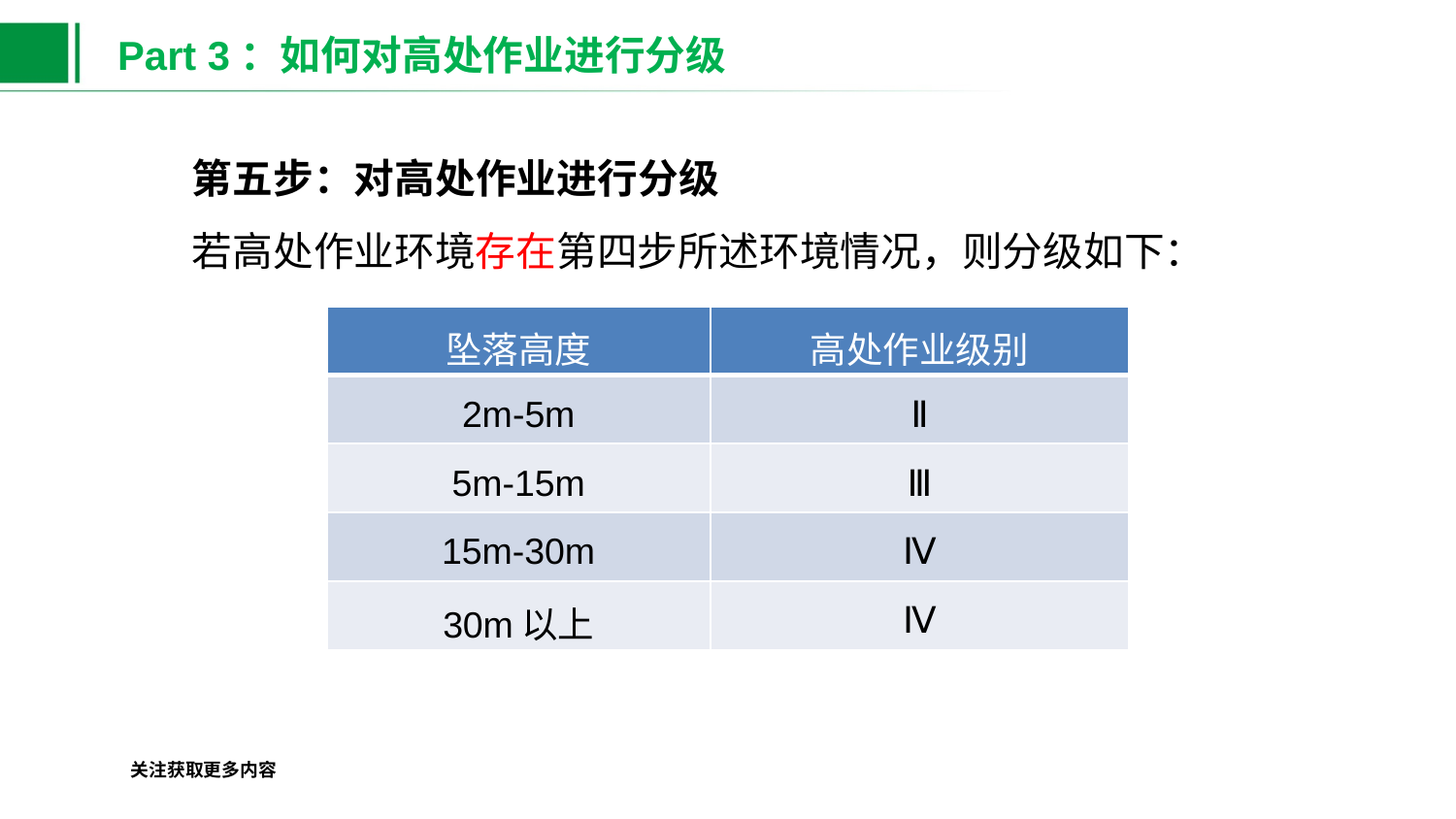

Part 3：如何对高处作业进行分级
第五步：对高处作业进行分级
若高处作业环境存在第四步所述环境情况，则分级如下：
| 坠落高度 | 高处作业级别 |
| --- | --- |
| 2m-5m | Ⅱ |
| 5m-15m | Ⅲ |
| 15m-30m | Ⅳ |
| 30m以上 | Ⅳ |
关注获取更多内容
19